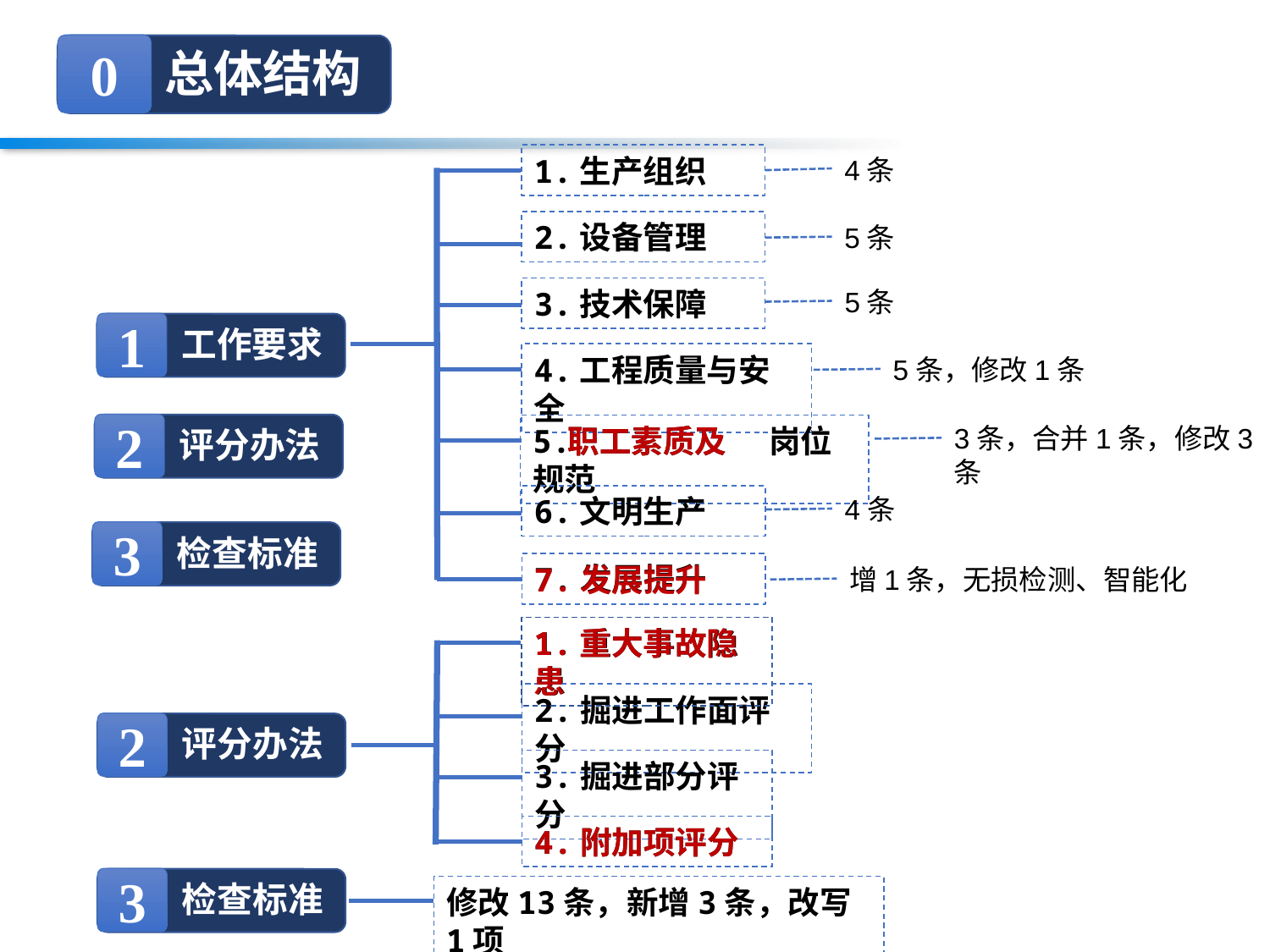

0

总体结构

1.生产组织
4条
2.设备管理
5条
3.技术保障
5条
1

工作要求
4.工程质量与安全
5条，修改1条
2

评分办法
3条，合并1条，修改3条
5.          岗位规范
职工素质及
职工素质及
6.文明生产
4条
3

检查标准
7.发展提升
7.发展提升
增1条，无损检测、智能化
1.重大事故隐患
1.重大事故隐患
2.掘进工作面评分
2

评分办法
3.掘进部分评分
4.附加项评分
4.附加项评分
3

检查标准
修改13条，新增3条，改写1项